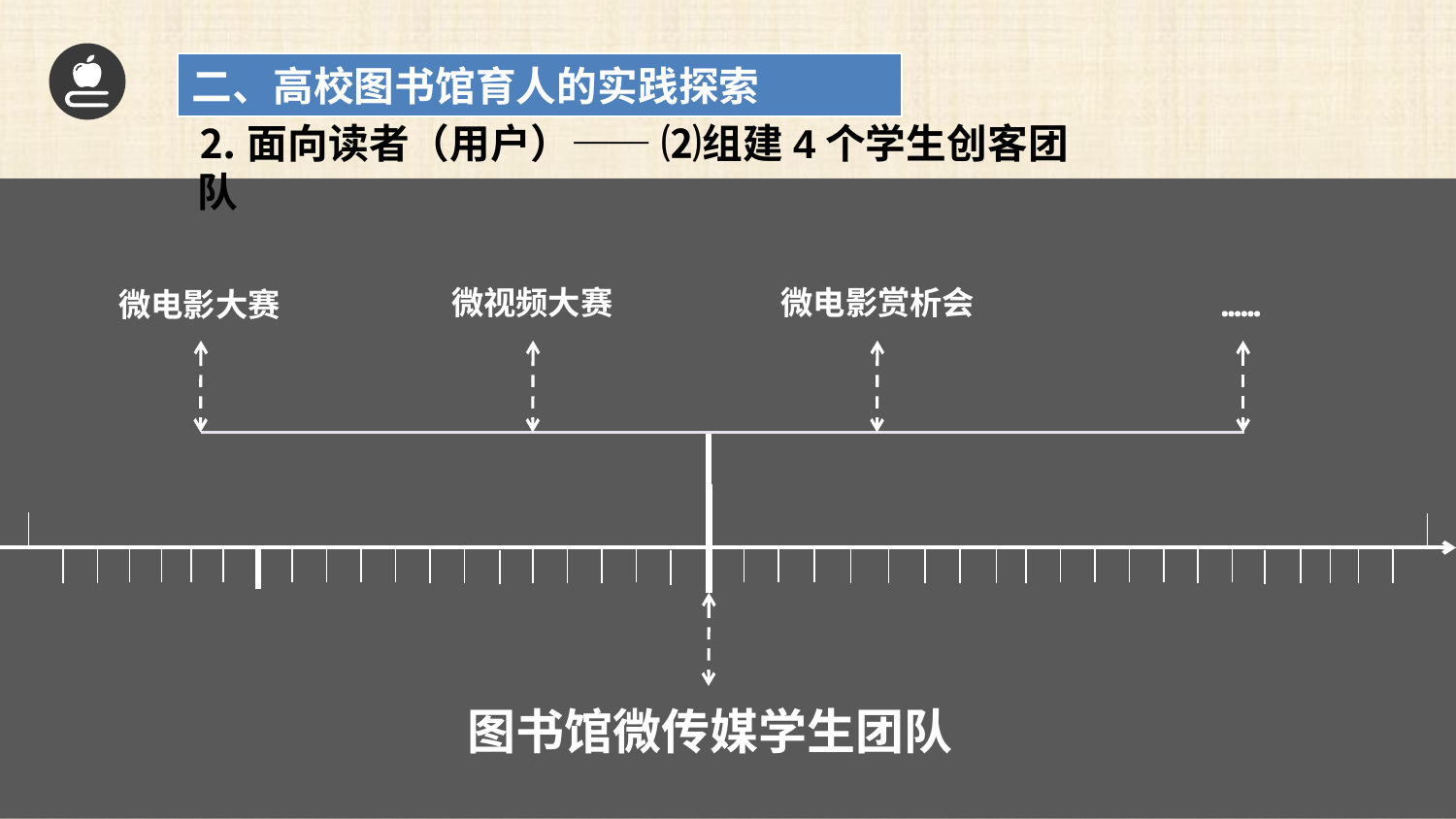

二、高校图书馆育人的实践探索
⒉面向读者（用户）—— ⑵组建4个学生创客团队

微视频大赛
微电影赏析会
微电影大赛
……
图书馆微传媒学生团队